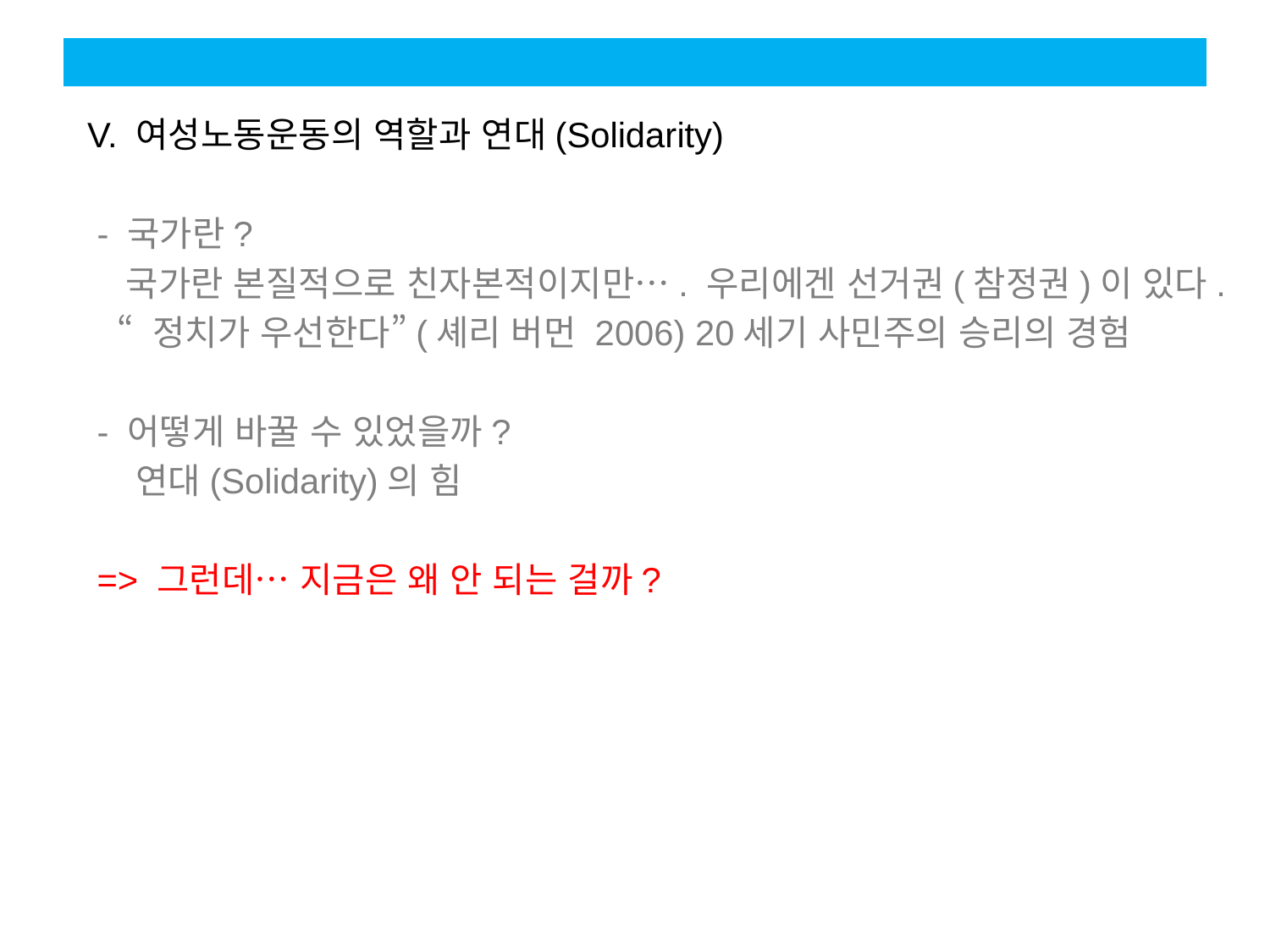

#
 V. 여성노동운동의 역할과 연대(Solidarity)

  - 국가란?
    국가란 본질적으로 친자본적이지만…. 우리에겐 선거권(참정권)이 있다.
    “ 정치가 우선한다”(셰리 버먼 2006) 20세기 사민주의 승리의 경험

  - 어떻게 바꿀 수 있었을까?
     연대(Solidarity)의 힘

  => 그런데… 지금은 왜 안 되는 걸까?